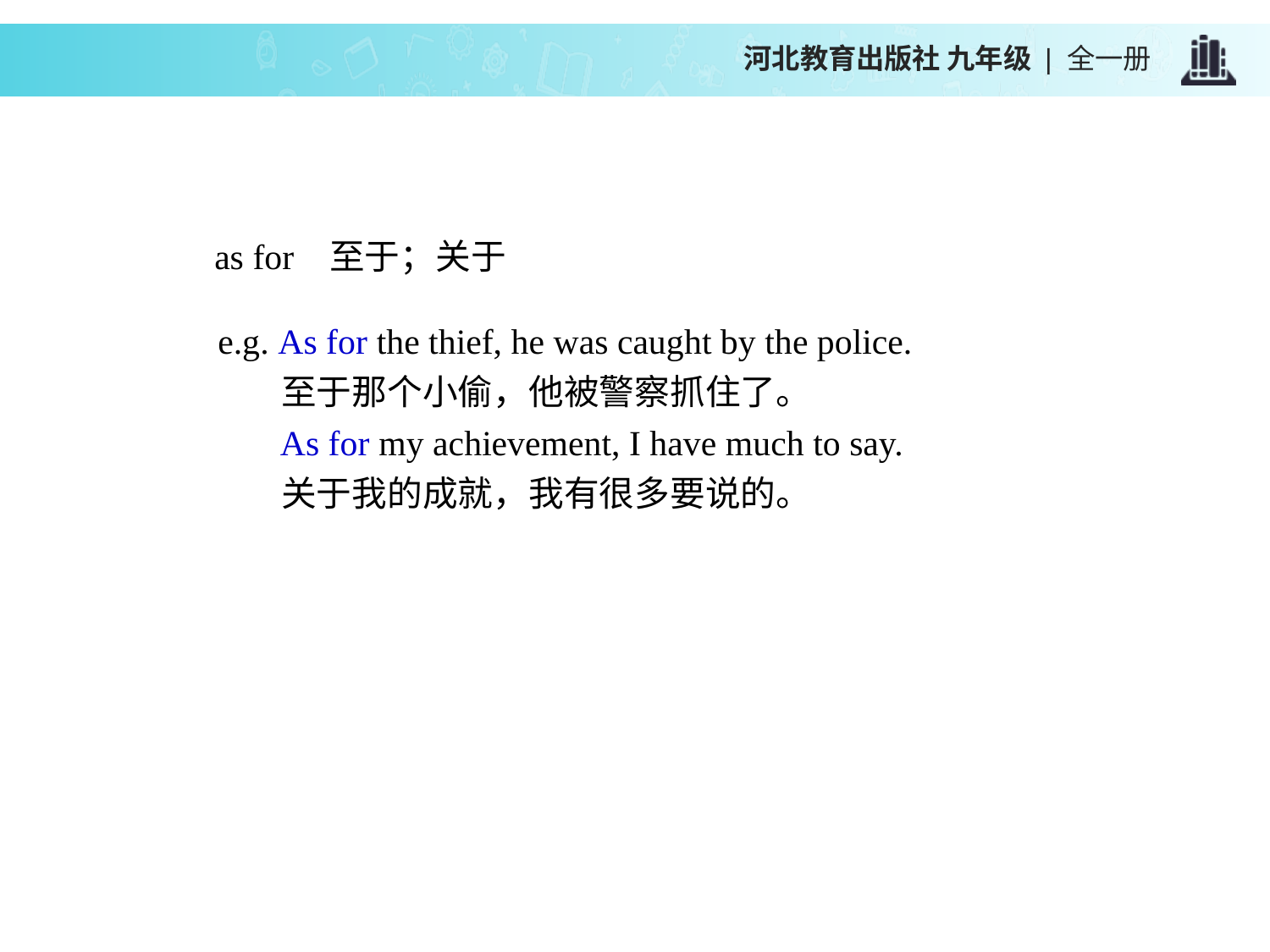

as for   至于；关于
e.g. As for the thief, he was caught by the police.
       至于那个小偷，他被警察抓住了。
       As for my achievement, I have much to say.
       关于我的成就，我有很多要说的。